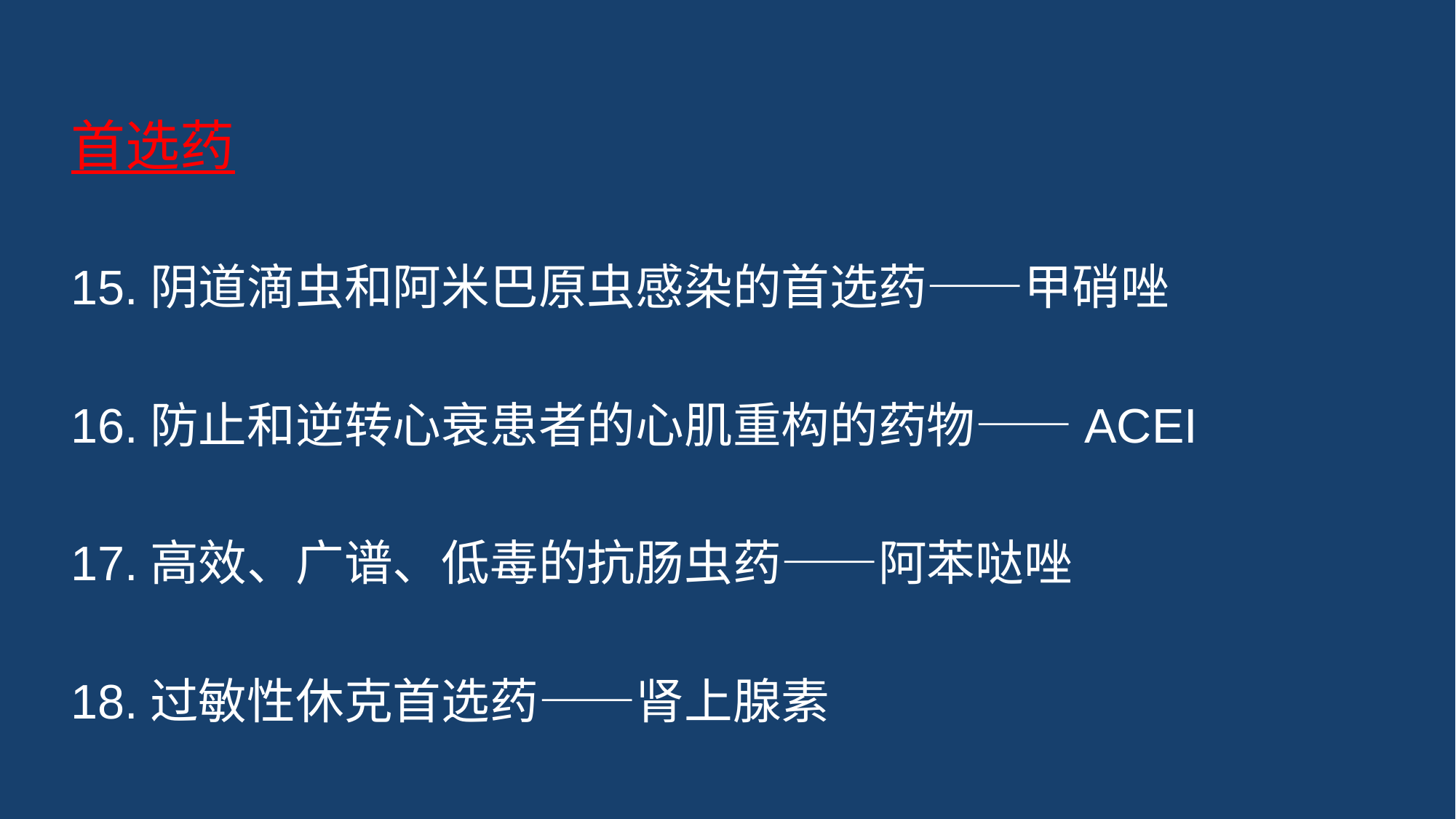

首选药
15.阴道滴虫和阿米巴原虫感染的首选药——甲硝唑
16.防止和逆转心衰患者的心肌重构的药物——ACEI
17.高效、广谱、低毒的抗肠虫药——阿苯哒唑
18.过敏性休克首选药——肾上腺素